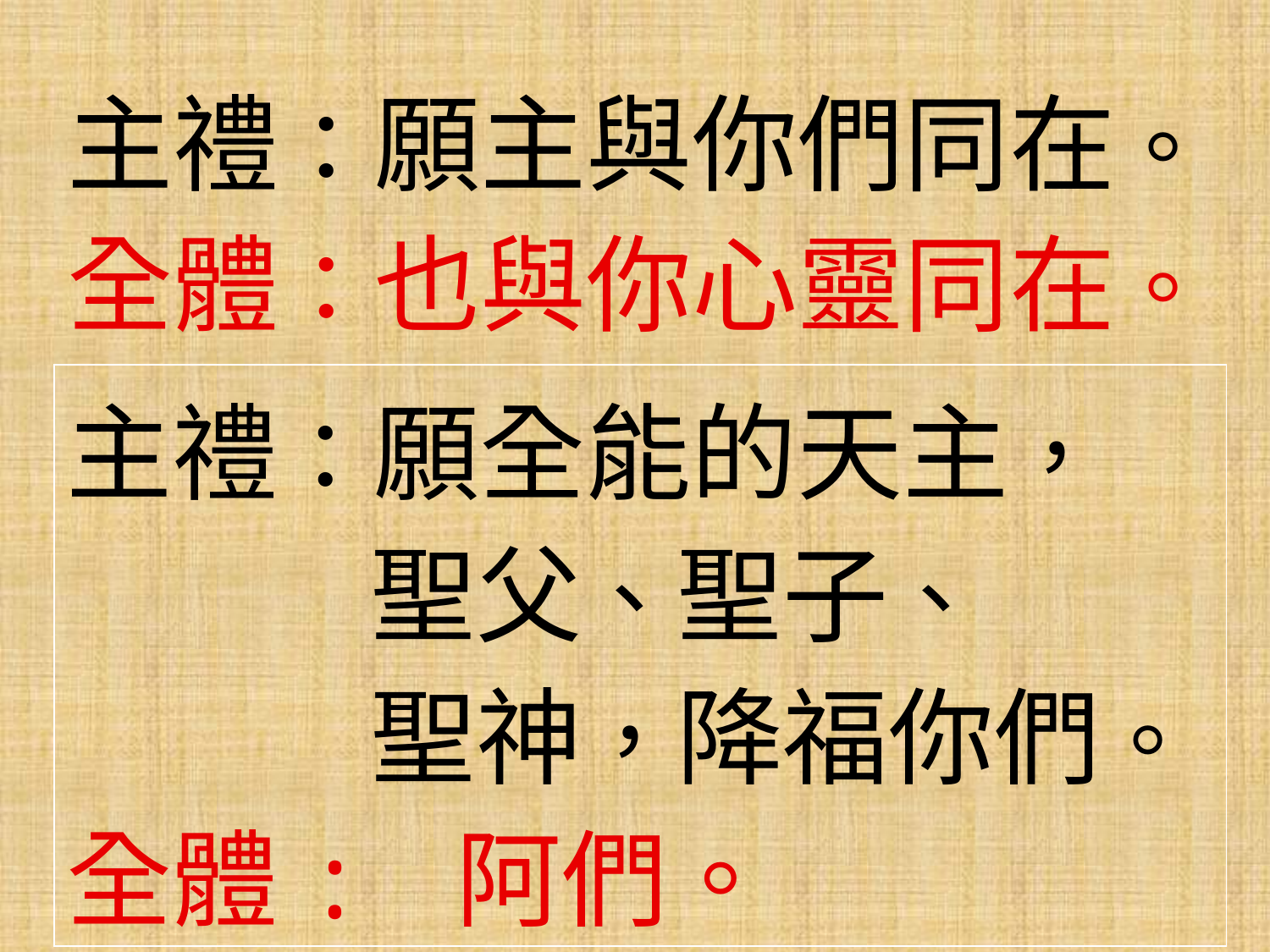

主禮：願主與你們同在。
全體：也與你心靈同在。
主禮：願全能的天主，
		 聖父、聖子、
		 聖神，降福你們。
全體: 阿們。